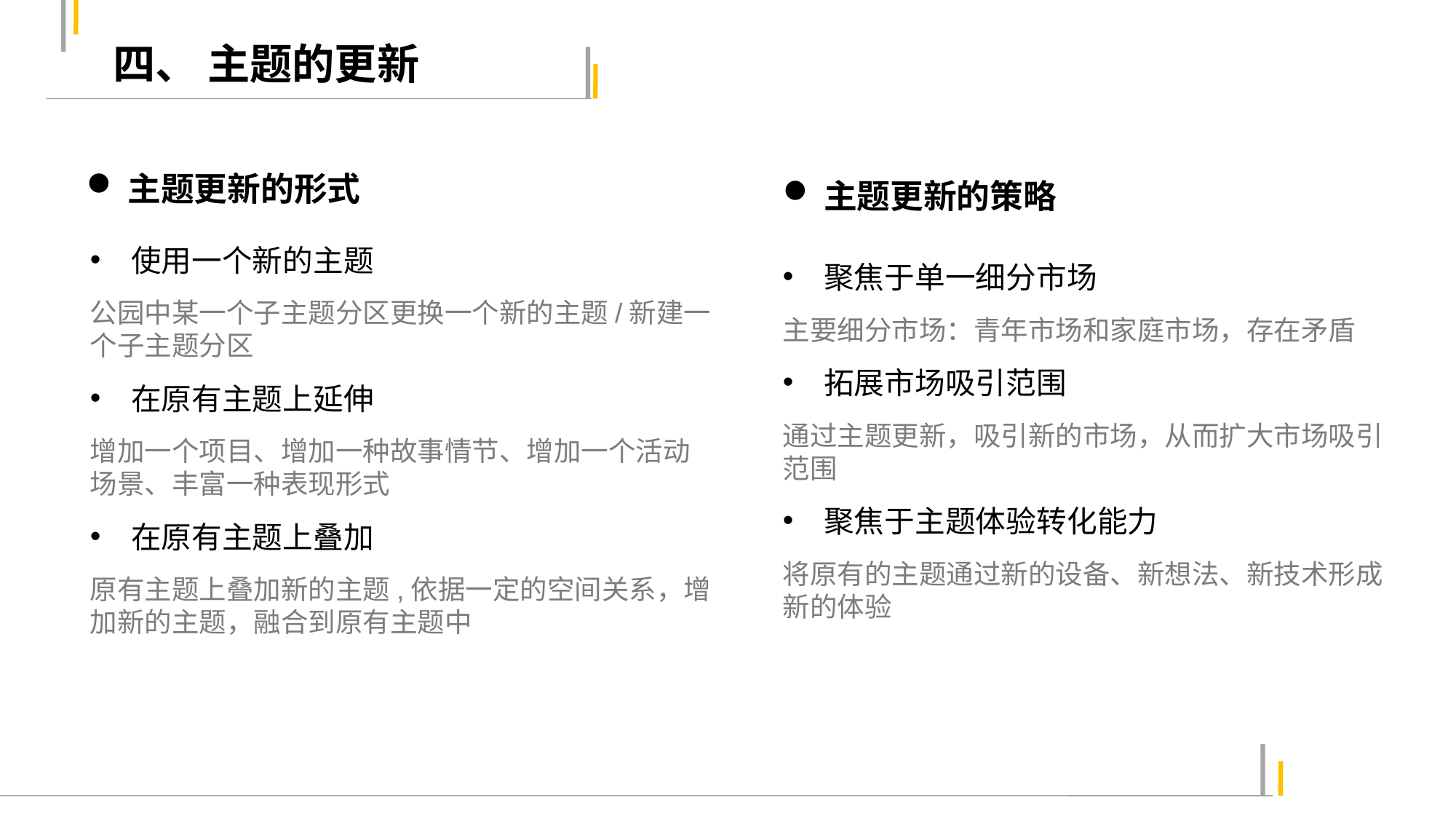

四、 主题的更新

主题更新的形式
主题更新的策略
使用一个新的主题
公园中某一个子主题分区更换一个新的主题/新建一个子主题分区
在原有主题上延伸
增加一个项目、增加一种故事情节、增加一个活动场景、丰富一种表现形式
在原有主题上叠加
原有主题上叠加新的主题,依据一定的空间关系，增加新的主题，融合到原有主题中

聚焦于单一细分市场
主要细分市场：青年市场和家庭市场，存在矛盾
拓展市场吸引范围
通过主题更新，吸引新的市场，从而扩大市场吸引范围
聚焦于主题体验转化能力
将原有的主题通过新的设备、新想法、新技术形成新的体验